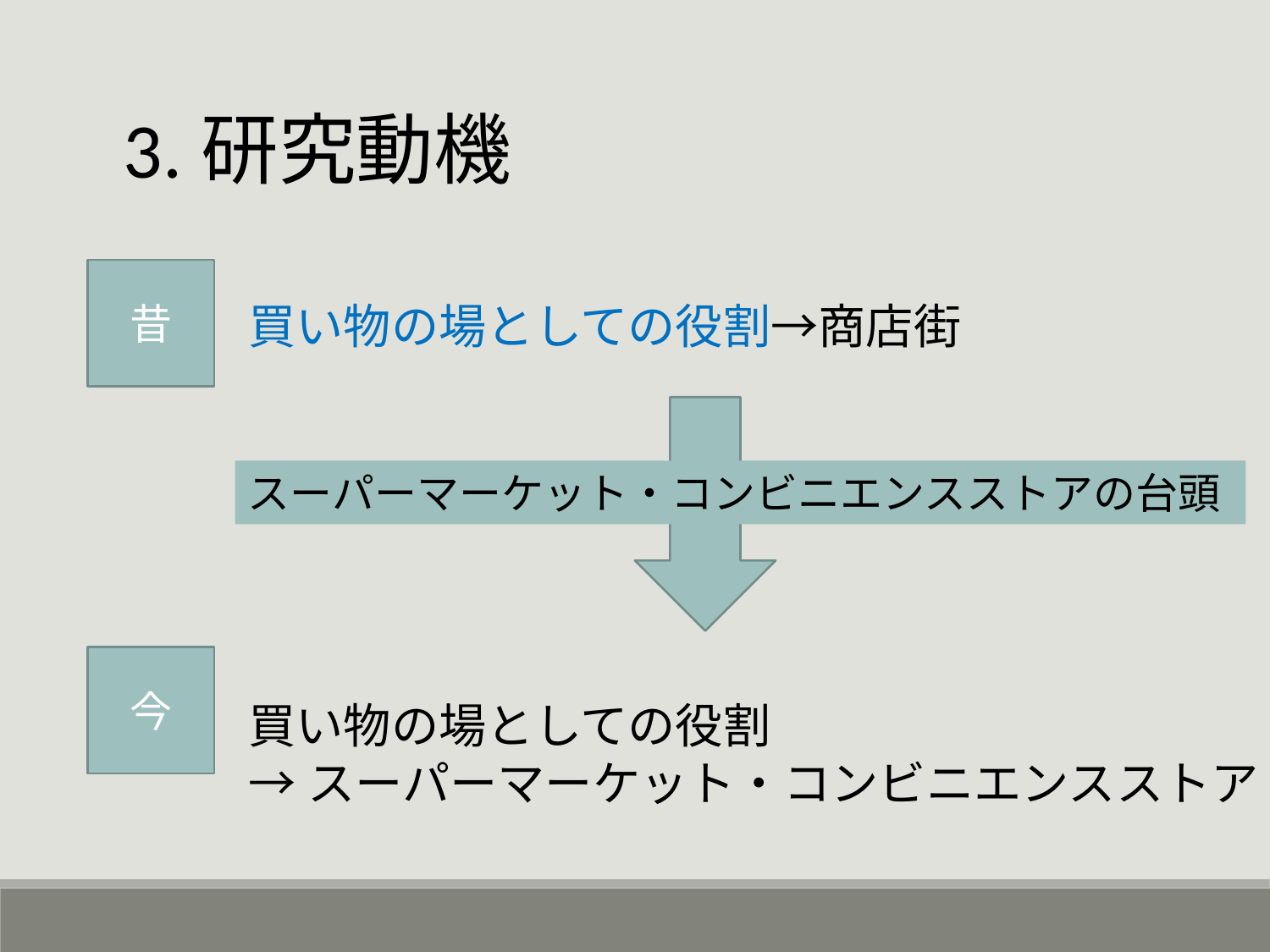

3.研究動機
昔
買い物の場としての役割→商店街

買い物の場としての役割
→スーパーマーケット・コンビニエンスストア

スーパーマーケット・コンビニエンスストアの台頭
今